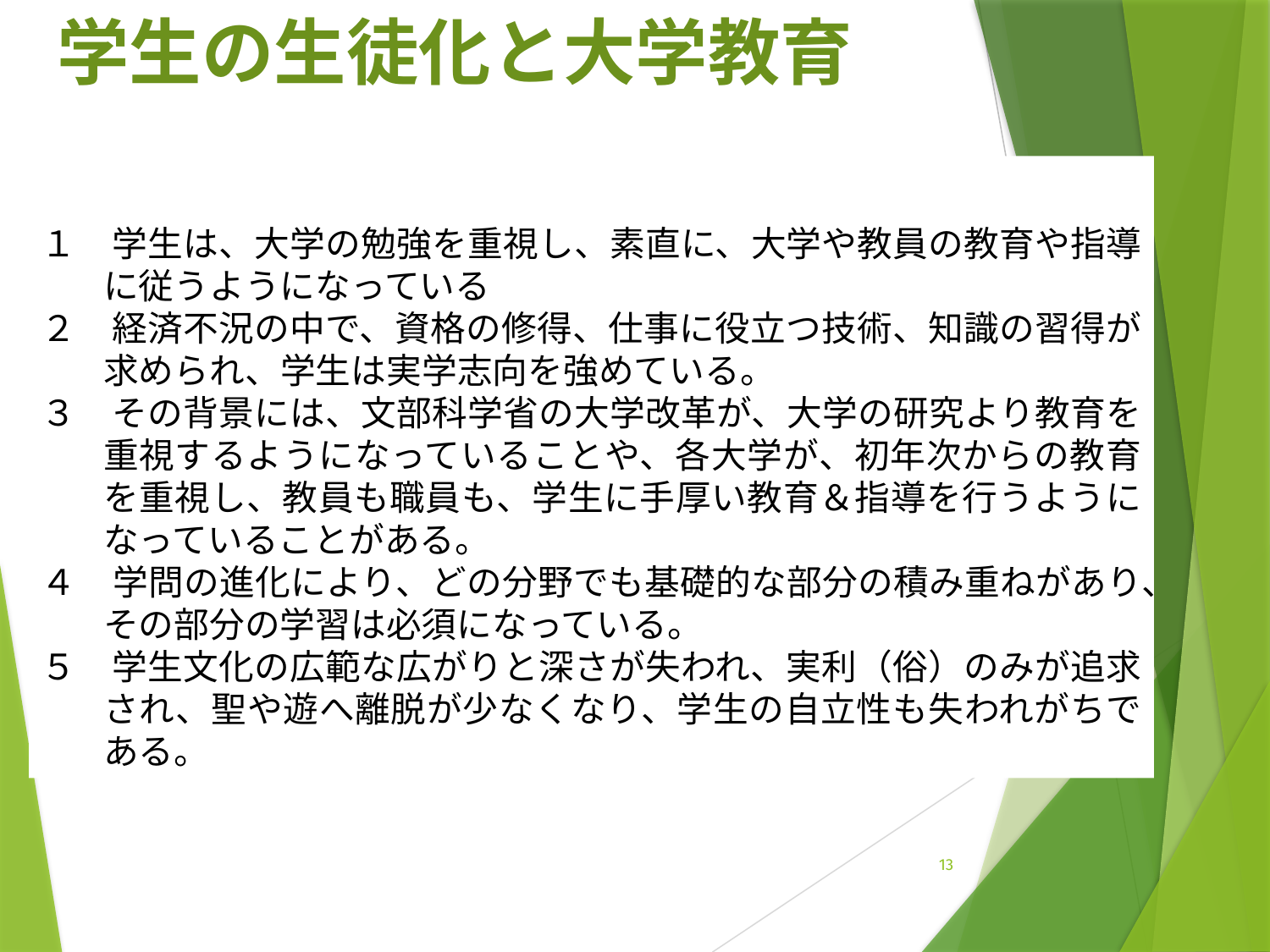

学生の生徒化と大学教育

１　学生は、大学の勉強を重視し、素直に、大学や教員の教育や指導に従うようになっている
２　経済不況の中で、資格の修得、仕事に役立つ技術、知識の習得が求められ、学生は実学志向を強めている。
３　その背景には、文部科学省の大学改革が、大学の研究より教育を重視するようになっていることや、各大学が、初年次からの教育を重視し、教員も職員も、学生に手厚い教育＆指導を行うようになっていることがある。
４　学問の進化により、どの分野でも基礎的な部分の積み重ねがあり、その部分の学習は必須になっている。
５　学生文化の広範な広がりと深さが失われ、実利（俗）のみが追求され、聖や遊へ離脱が少なくなり、学生の自立性も失われがちである。
13